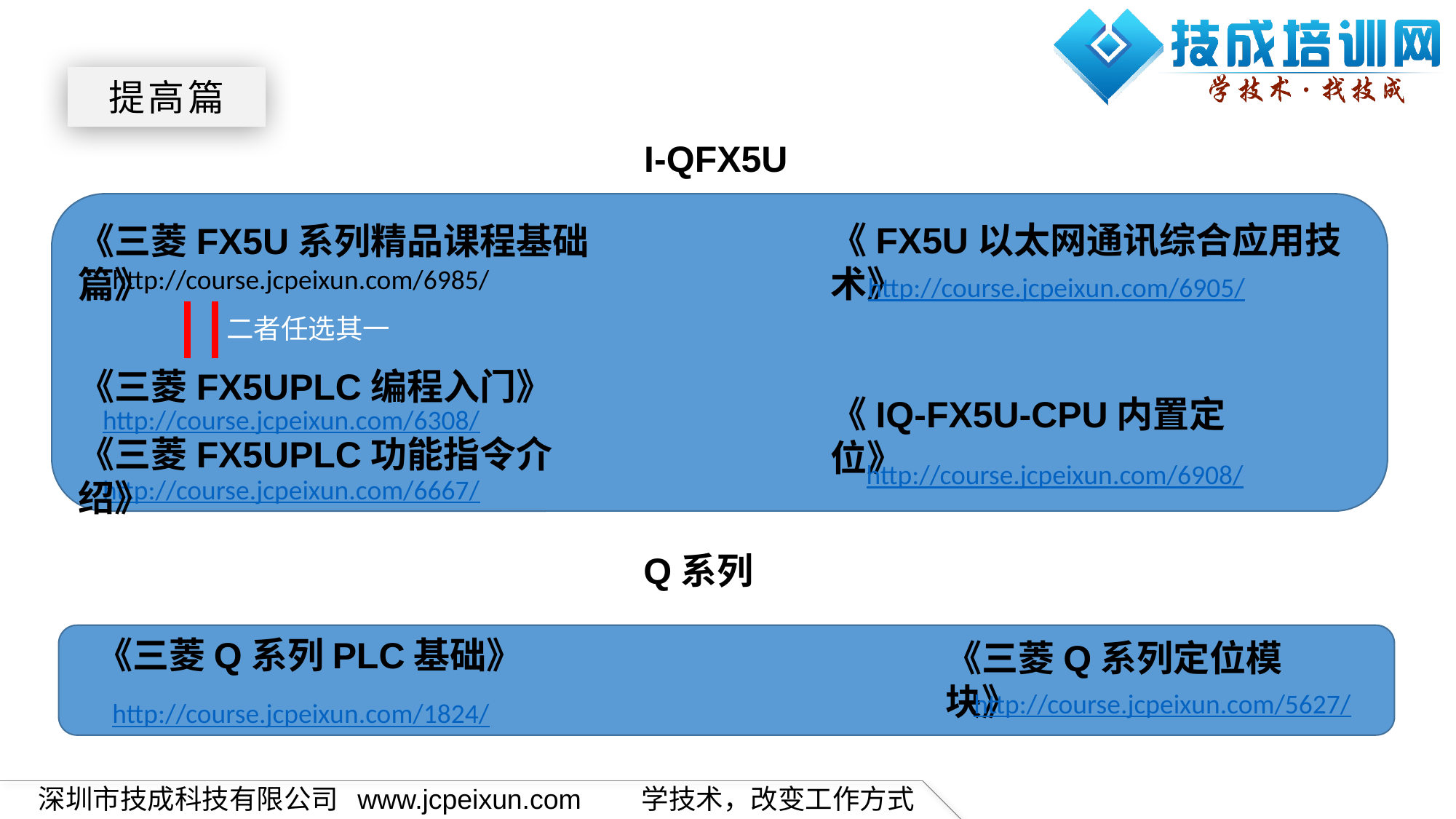

提高篇
I-QFX5U

《FX5U以太网通讯综合应用技术》
http://course.jcpeixun.com/6905/
《三菱FX5U系列精品课程基础篇》
http://course.jcpeixun.com/6985/
二者任选其一
《三菱FX5UPLC编程入门》
《IQ-FX5U-CPU内置定位》
http://course.jcpeixun.com/6908/

http://course.jcpeixun.com/6308/
《三菱FX5UPLC功能指令介绍》
http://course.jcpeixun.com/6667/
Q系列

《三菱Q系列PLC基础》

《三菱Q系列定位模块》
http://course.jcpeixun.com/5627/
http://course.jcpeixun.com/1824/